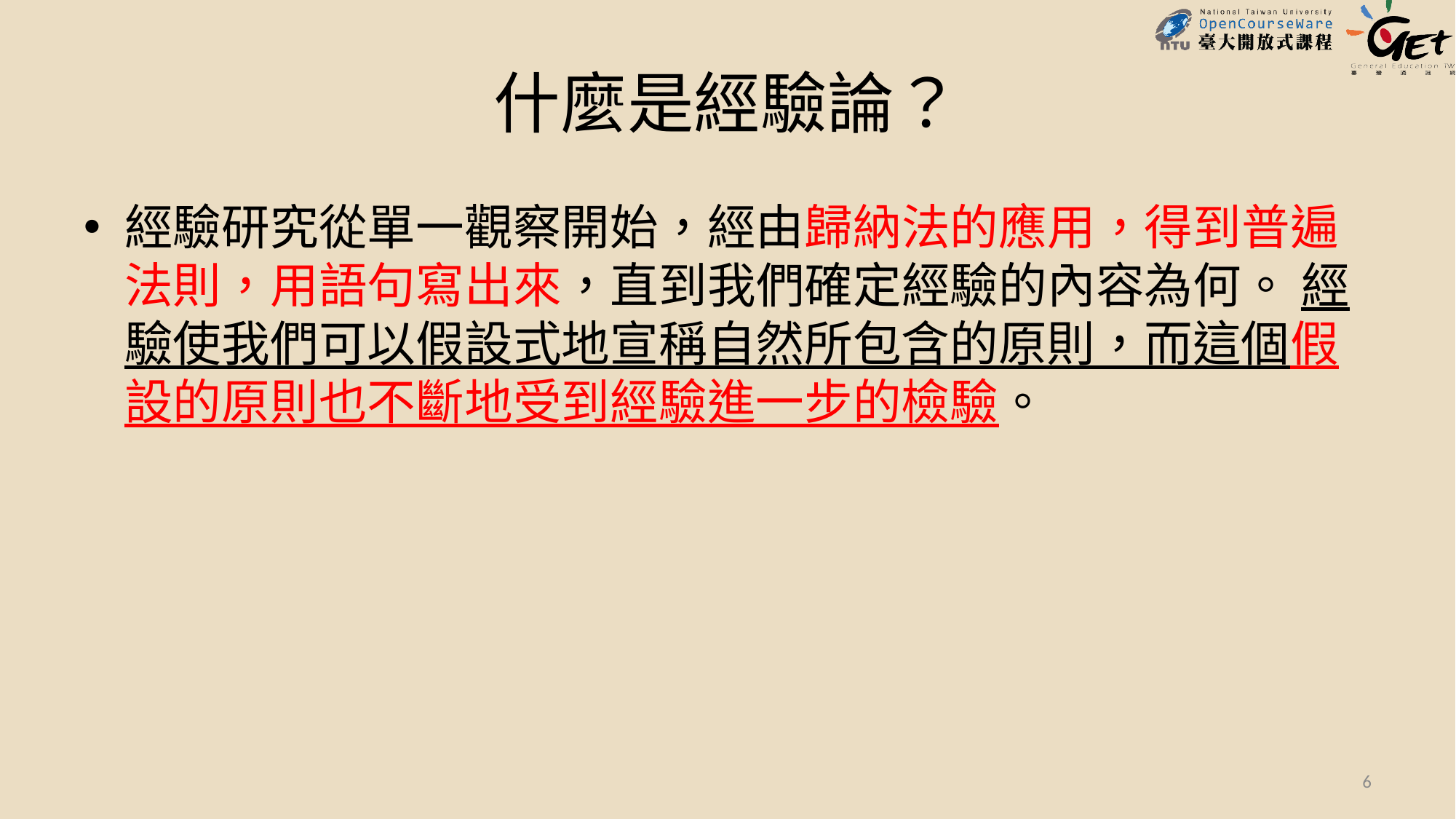

# 什麼是經驗論？
經驗研究從單一觀察開始，經由歸納法的應用，得到普遍法則，用語句寫出來，直到我們確定經驗的內容為何。 經驗使我們可以假設式地宣稱自然所包含的原則，而這個假設的原則也不斷地受到經驗進一步的檢驗。
6